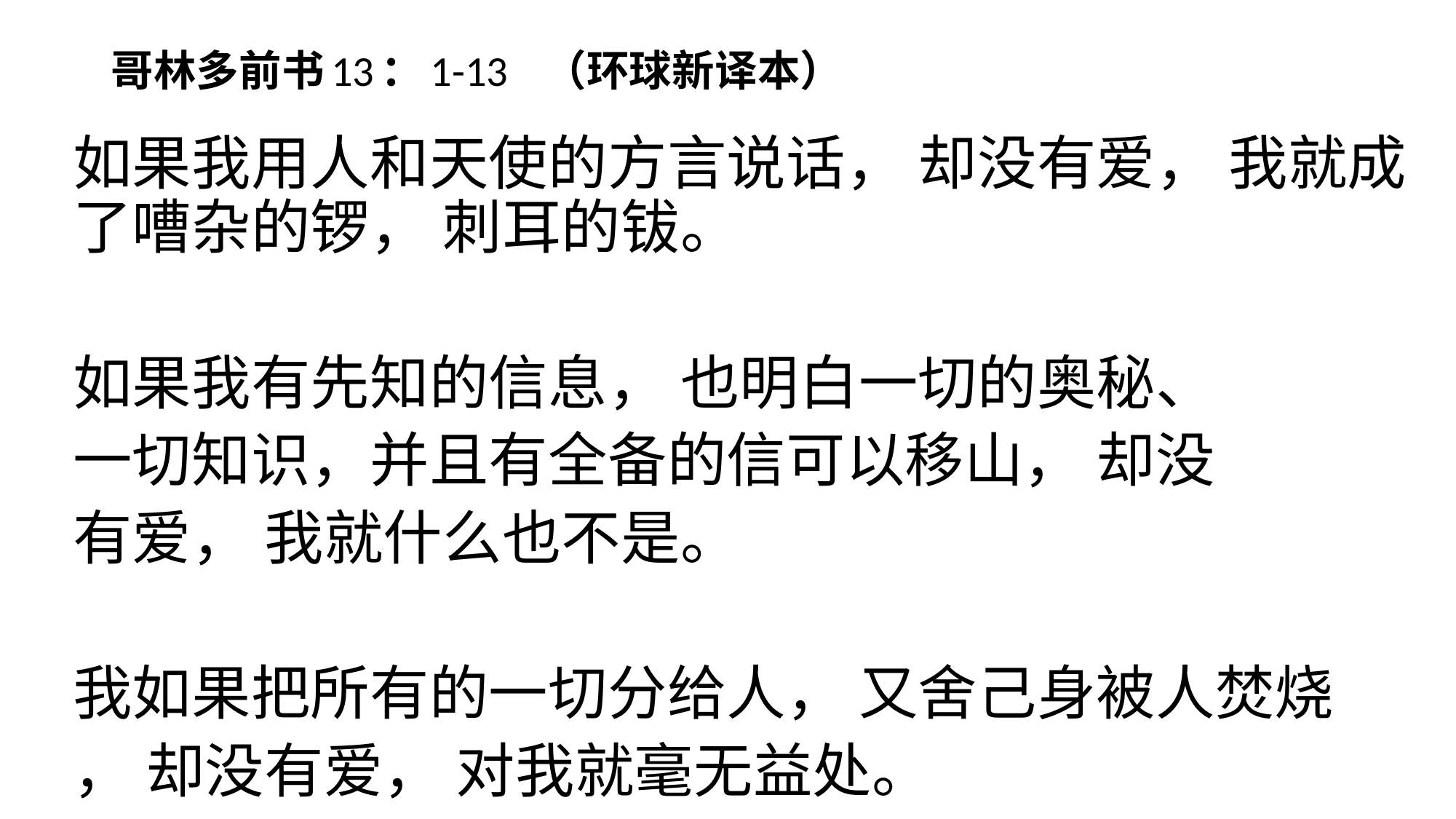

# 哥林多前书13：1-13   （环球新译本）
如果我用人和天使的方言说话， 却没有爱， 我就成了嘈杂的锣， 刺耳的钹。

如果我有先知的信息， 也明白一切的奥秘、
一切知识，并且有全备的信可以移山， 却没
有爱， 我就什么也不是。

我如果把所有的一切分给人， 又舍己身被人焚烧
， 却没有爱， 对我就毫无益处。